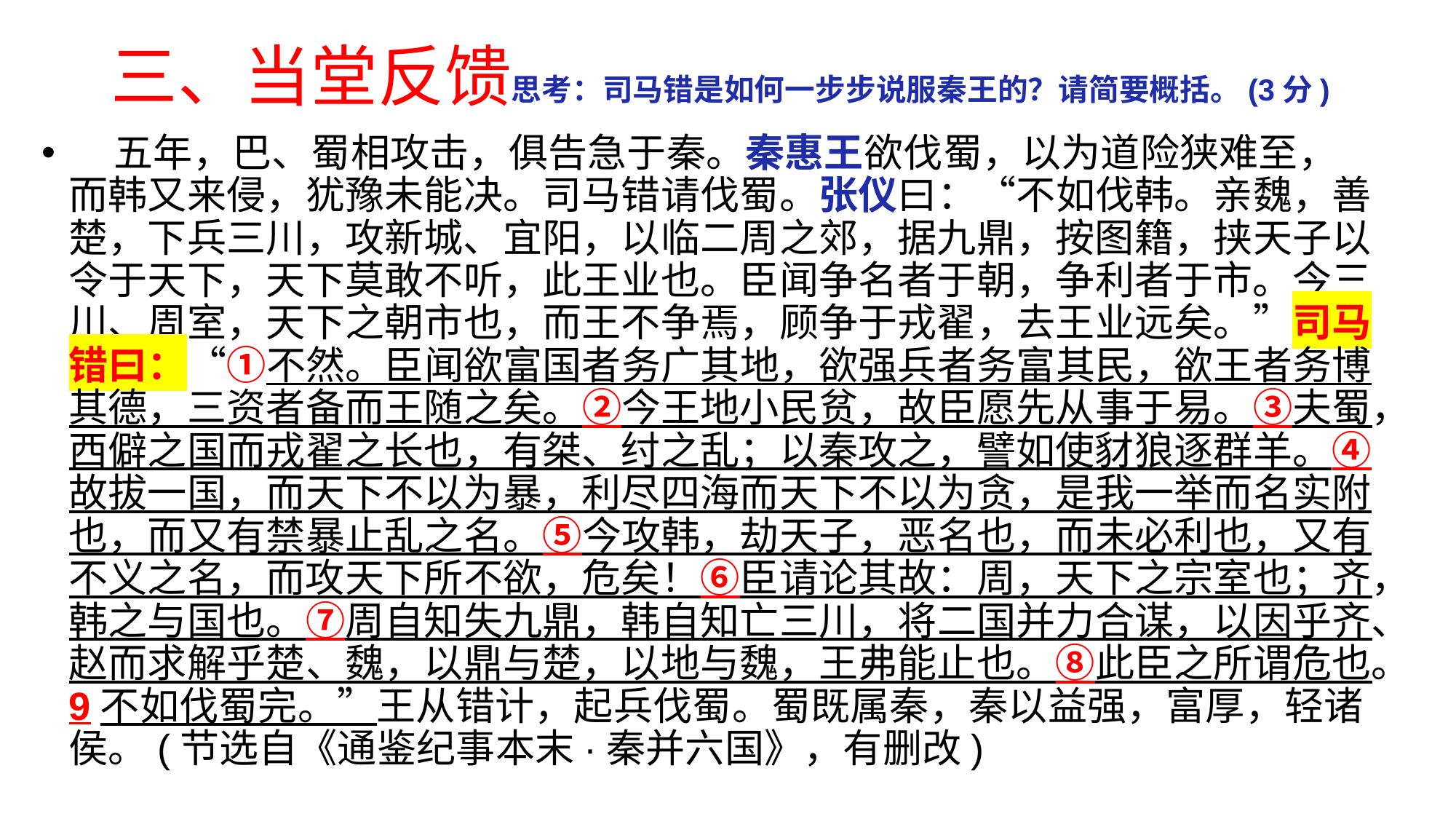

# 三、当堂反馈思考：司马错是如何一步步说服秦王的？请简要概括。(3分)
    五年，巴、蜀相攻击，俱告急于秦。秦惠王欲伐蜀，以为道险狭难至，而韩又来侵，犹豫未能决。司马错请伐蜀。张仪曰：“不如伐韩。亲魏，善楚，下兵三川，攻新城、宜阳，以临二周之郊，据九鼎，按图籍，挟天子以令于天下，天下莫敢不听，此王业也。臣闻争名者于朝，争利者于市。今三川、周室，天下之朝市也，而王不争焉，顾争于戎翟，去王业远矣。”司马错曰：“①不然。臣闻欲富国者务广其地，欲强兵者务富其民，欲王者务博其德，三资者备而王随之矣。②今王地小民贫，故臣愿先从事于易。③夫蜀，西僻之国而戎翟之长也，有桀、纣之乱；以秦攻之，譬如使豺狼逐群羊。④故拔一国，而天下不以为暴，利尽四海而天下不以为贪，是我一举而名实附也，而又有禁暴止乱之名。⑤今攻韩，劫天子，恶名也，而未必利也，又有不义之名，而攻天下所不欲，危矣！⑥臣请论其故：周，天下之宗室也；齐，韩之与国也。⑦周自知失九鼎，韩自知亡三川，将二国并力合谋，以因乎齐、赵而求解乎楚、魏，以鼎与楚，以地与魏，王弗能止也。⑧此臣之所谓危也。9不如伐蜀完。”王从错计，起兵伐蜀。蜀既属秦，秦以益强，富厚，轻诸侯。(节选自《通鉴纪事本末·秦并六国》，有删改)